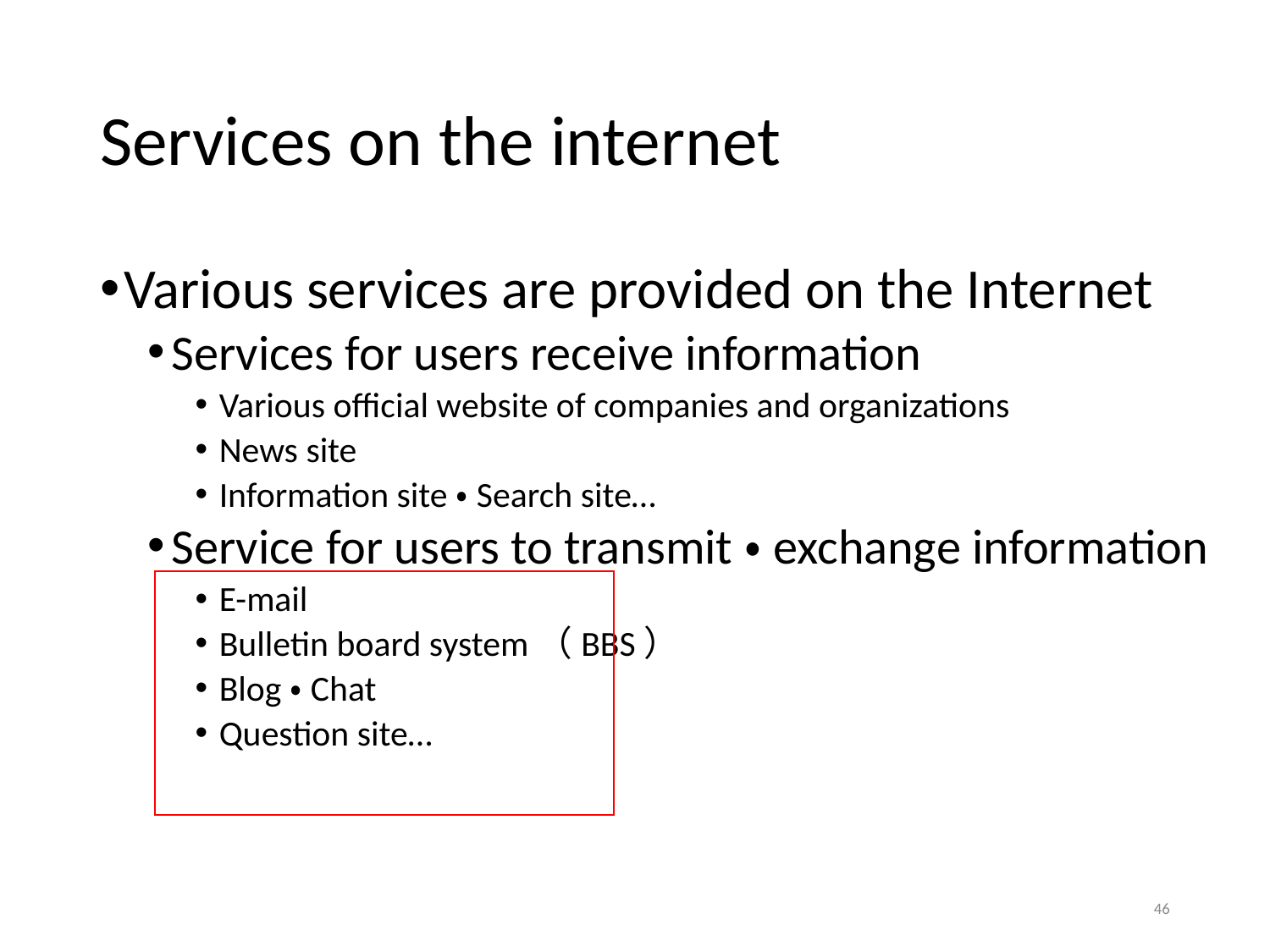

# Services on the internet
Various services are provided on the Internet
Services for users receive information
Various official website of companies and organizations
News site
Information site・Search site…
Service for users to transmit・exchange information
E-mail
Bulletin board system（BBS）
Blog・Chat
Question site…

46